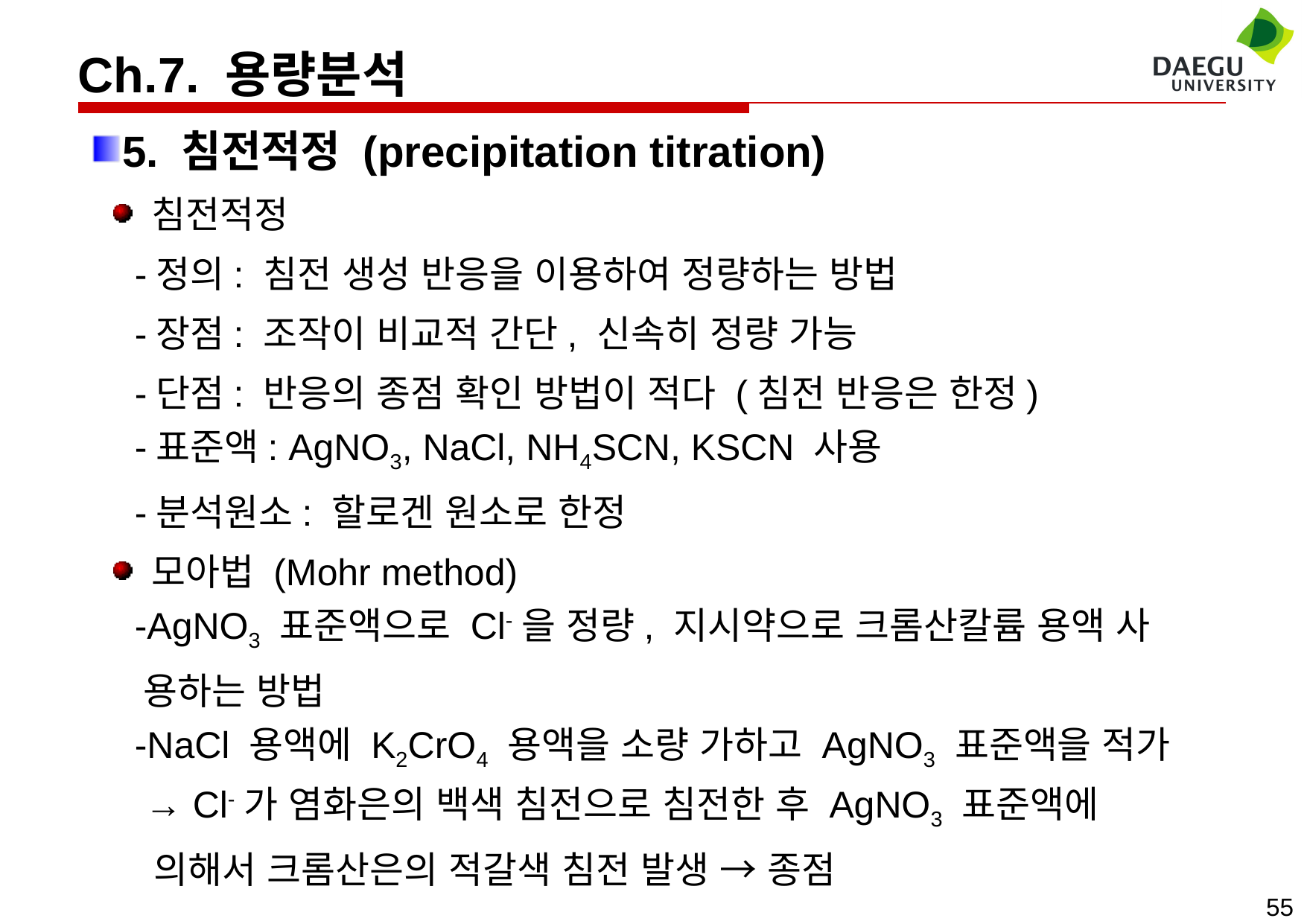

Ch.7. 용량분석
5. 침전적정 (precipitation titration)
 침전적정
  -정의: 침전 생성 반응을 이용하여 정량하는 방법
  -장점: 조작이 비교적 간단, 신속히 정량 가능
  -단점: 반응의 종점 확인 방법이 적다 (침전 반응은 한정)
  -표준액: AgNO3, NaCl, NH4SCN, KSCN 사용
  -분석원소: 할로겐 원소로 한정
 모아법 (Mohr method)
  -AgNO3 표준액으로 Cl-을 정량, 지시약으로 크롬산칼륨 용액 사
  용하는 방법
  -NaCl 용액에 K2CrO4 용액을 소량 가하고 AgNO3 표준액을 적가
   → Cl-가 염화은의 백색 침전으로 침전한 후 AgNO3 표준액에
   의해서 크롬산은의 적갈색 침전 발생 → 종점
55